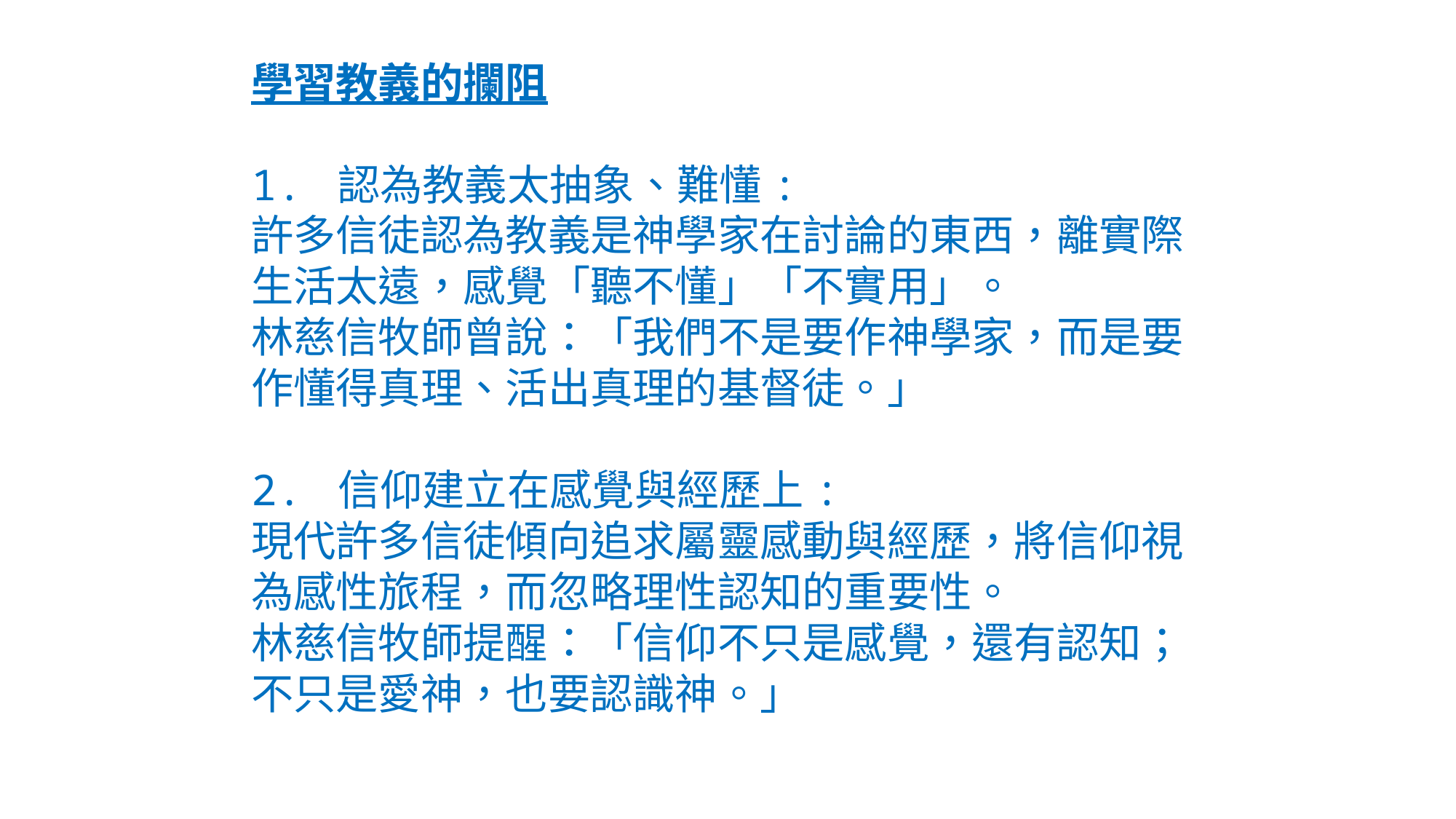

學習教義的攔阻

1. 認為教義太抽象、難懂:
許多信徒認為教義是神學家在討論的東西，離實際生活太遠，感覺「聽不懂」「不實用」。
林慈信牧師曾說：「我們不是要作神學家，而是要作懂得真理、活出真理的基督徒。」

2. 信仰建立在感覺與經歷上:
現代許多信徒傾向追求屬靈感動與經歷，將信仰視為感性旅程，而忽略理性認知的重要性。
林慈信牧師提醒：「信仰不只是感覺，還有認知；不只是愛神，也要認識神。」